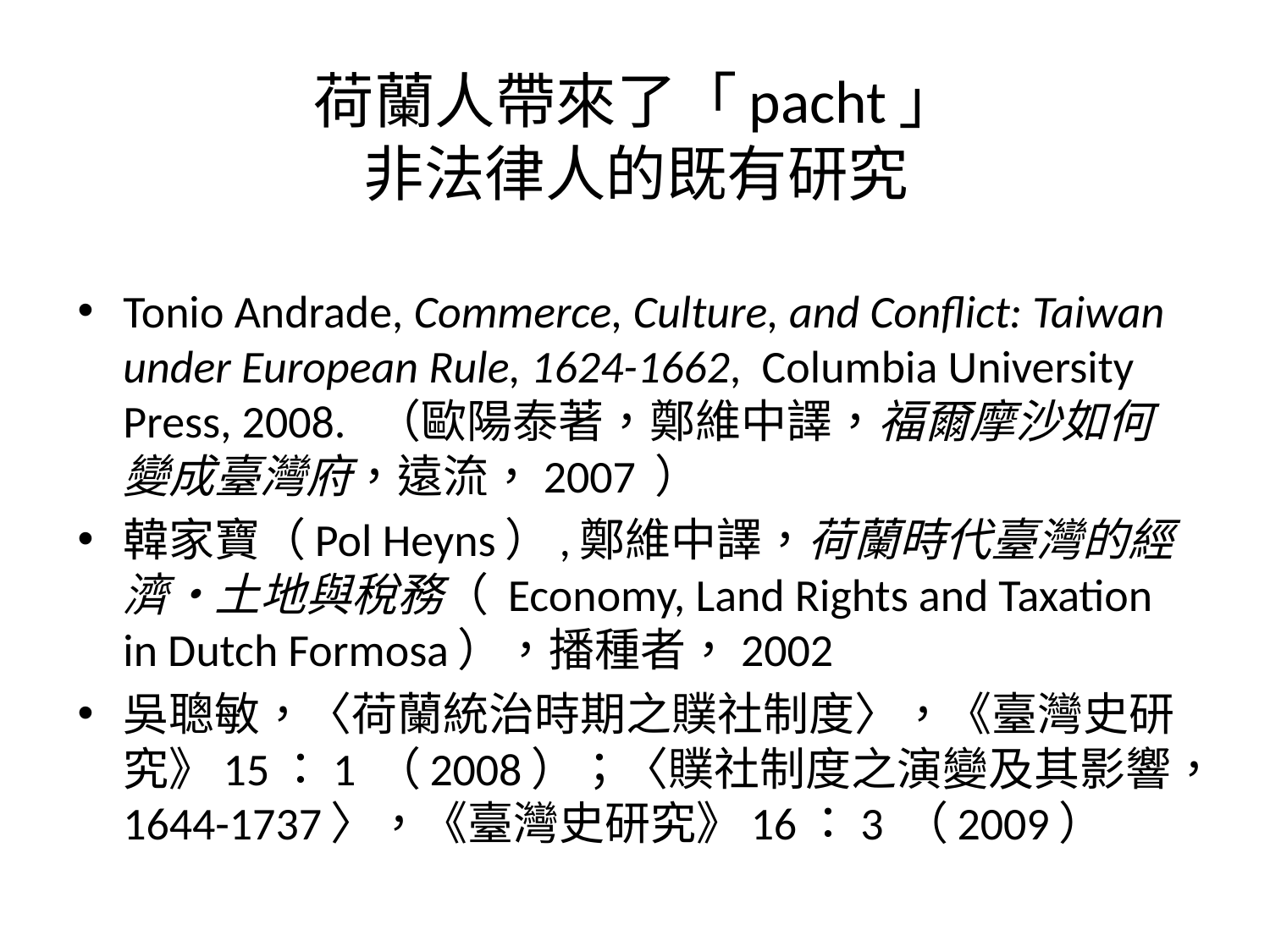

# 荷蘭人帶來了「pacht」 非法律人的既有研究
Tonio Andrade, Commerce, Culture, and Conflict: Taiwan under European Rule, 1624-1662,  Columbia University Press, 2008.  （歐陽泰著，鄭維中譯，福爾摩沙如何變成臺灣府，遠流，2007 ）
韓家寶（Pol Heyns）,鄭維中譯，荷蘭時代臺灣的經濟‧土地與稅務（ Economy, Land Rights and Taxation in Dutch Formosa），播種者，2002
吳聰敏，〈荷蘭統治時期之贌社制度〉，《臺灣史研究》15：1 （2008）；〈贌社制度之演變及其影響，1644-1737〉，《臺灣史研究》16：3 （2009）